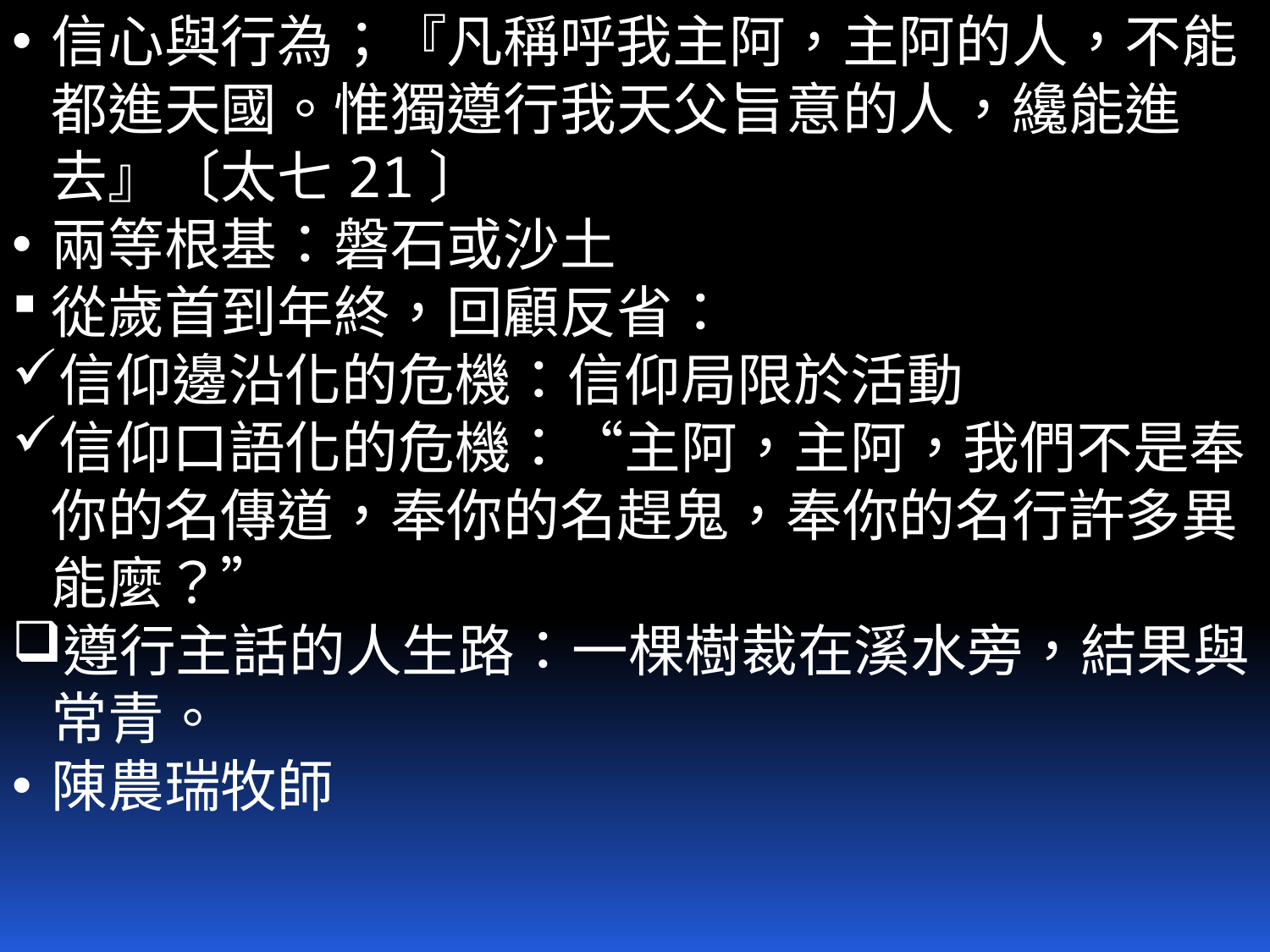

信心與行為；『凡稱呼我主阿，主阿的人，不能都進天國。惟獨遵行我天父旨意的人，纔能進去』〔太七21〕
兩等根基：磐石或沙土
從歲首到年終，回顧反省：
信仰邊沿化的危機：信仰局限於活動
信仰口語化的危機：“主阿，主阿，我們不是奉你的名傳道，奉你的名趕鬼，奉你的名行許多異能麼？”
遵行主話的人生路：一棵樹裁在溪水旁，結果與常青。
陳農瑞牧師